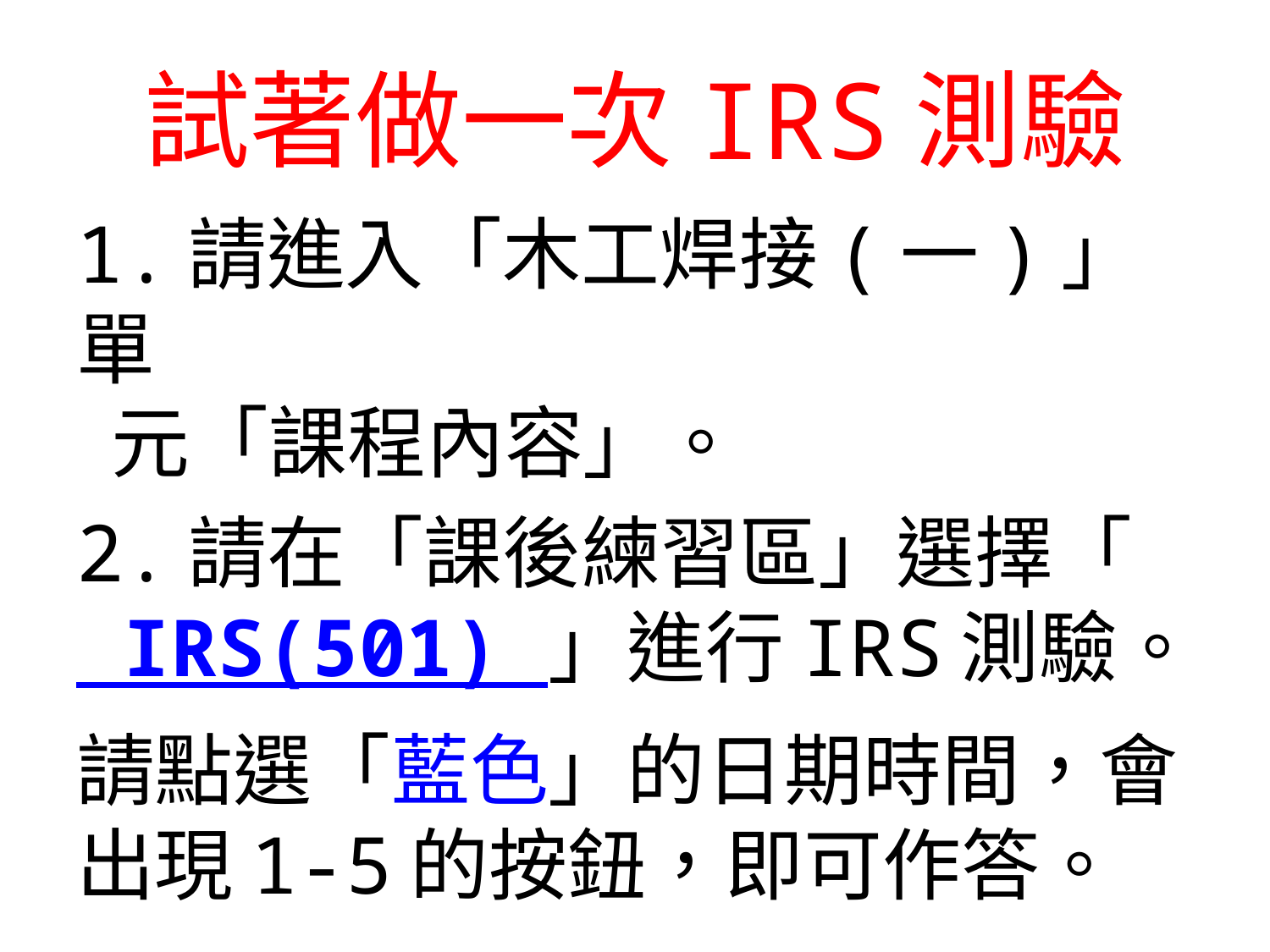

# 試著做一次IRS測驗
1.請進入「木工焊接(一)」單
  元「課程內容」。
2.請在「課後練習區」選擇「 IRS(501) 」進行IRS測驗。
請點選「藍色」的日期時間，會出現1-5的按鈕，即可作答。